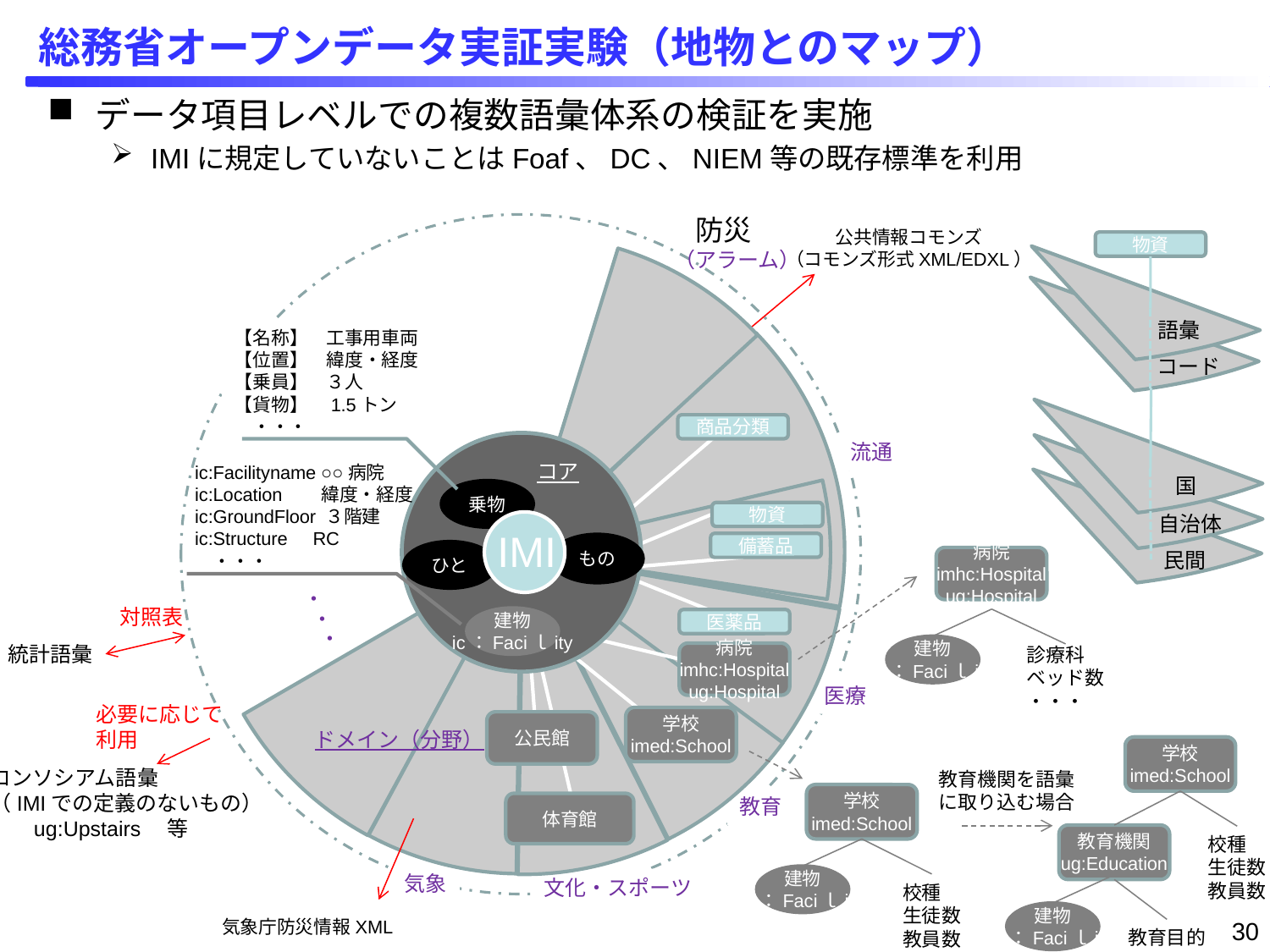

# 総務省オープンデータ実証実験（地物とのマップ）
データ項目レベルでの複数語彙体系の検証を実施
IMIに規定していないことはFoaf、DC、NIEM等の既存標準を利用

物資

語彙

コード

国
自治体
民間
防災

公共情報コモンズ
（コモンズ形式XML/EDXL）

（アラーム）
【名称】　工事用車両
【位置】　緯度・経度
【乗員】　３人
【貨物】　1.5トン
　・・・
・・・
商品分類

流通

コア
ic:Facilityname ○○病院
ic:Location　    緯度・経度
ic:GroundFloor ３階建
ic:Structure     RC
　・・・
乗物
物資

IMI

備蓄品
もの
ひと
病院
imhc:Hospital
ug:Hospital

対照表
・・・
建物
ic：Faciｌity
医薬品

統計語彙
建物
ic：Faciｌity
診療科
ベッド数
・・・
病院
imhc:Hospital
ug:Hospital
医療
必要に応じて
利用
学校
imed:School
公民館
ドメイン（分野）
学校
imed:School
コンソシアム語彙
（IMIでの定義のないもの）
教育機関を語彙に取り込む場合
学校
imed:School
教育
体育館
ug:Upstairs　等
教育機関
ug:Education
校種
生徒数
教員数
気象
建物
ic：Faciｌity
文化・スポーツ
校種
生徒数
教員数
建物
ic：Faciｌity
気象庁防災情報XML
30
教育目的